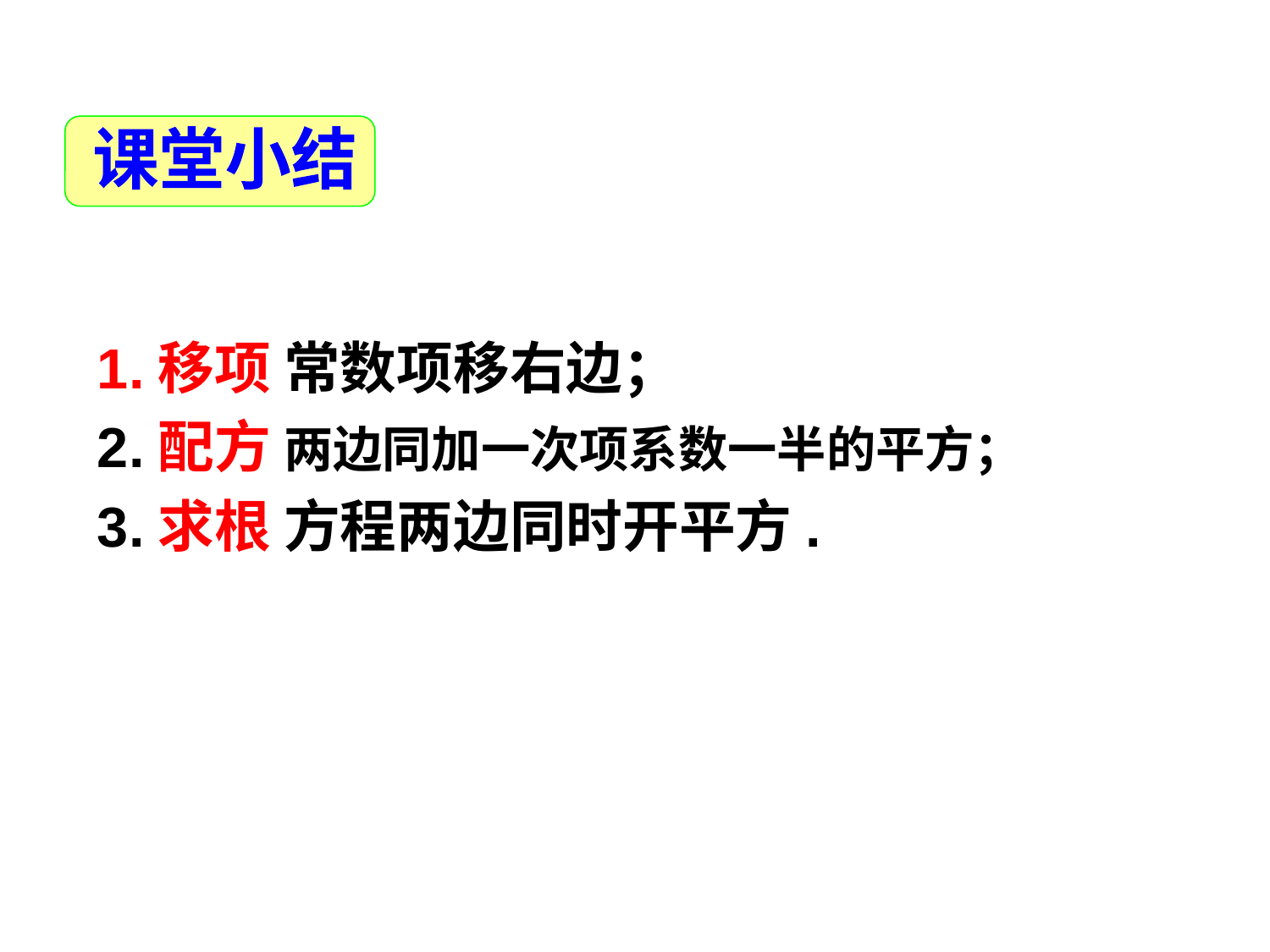

课堂小结
1.移项 常数项移右边；
2.配方 两边同加一次项系数一半的平方；
3.求根 方程两边同时开平方.